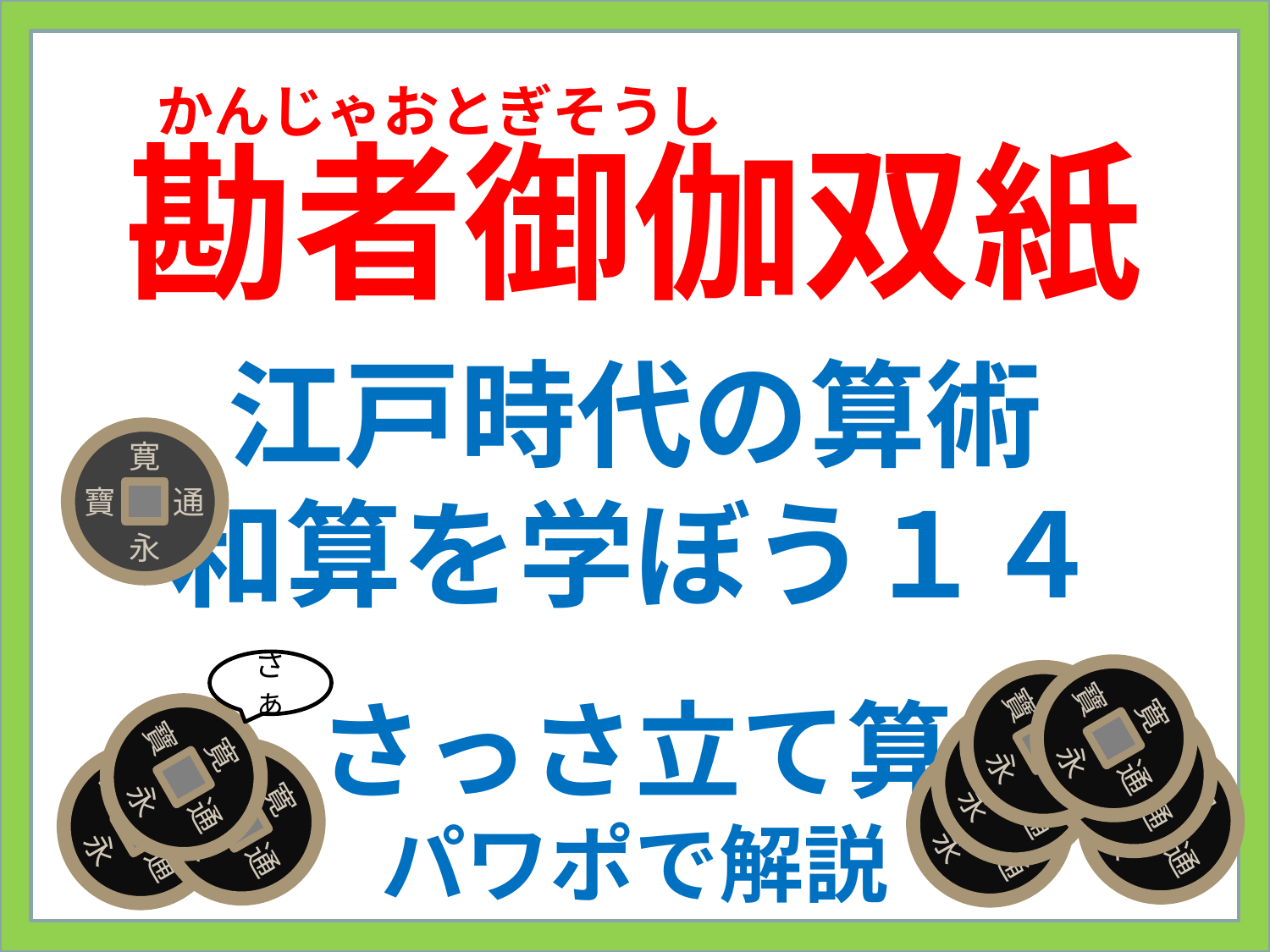

かんじゃおとぎそうし
# 勘者御伽双紙
江戸時代の算術
和算を学ぼう１４
さっさ立て算
パワポで解説

寛

永
寶
通
さぁ

寛

永
寶
通

寛

永
寶
通

寛

永
寶
通

寛

永
寶
通

寛

永
寶
通

寛

永
寶
通

寛

永
寶
通

寛

永
寶
通

寛

永
寶
通